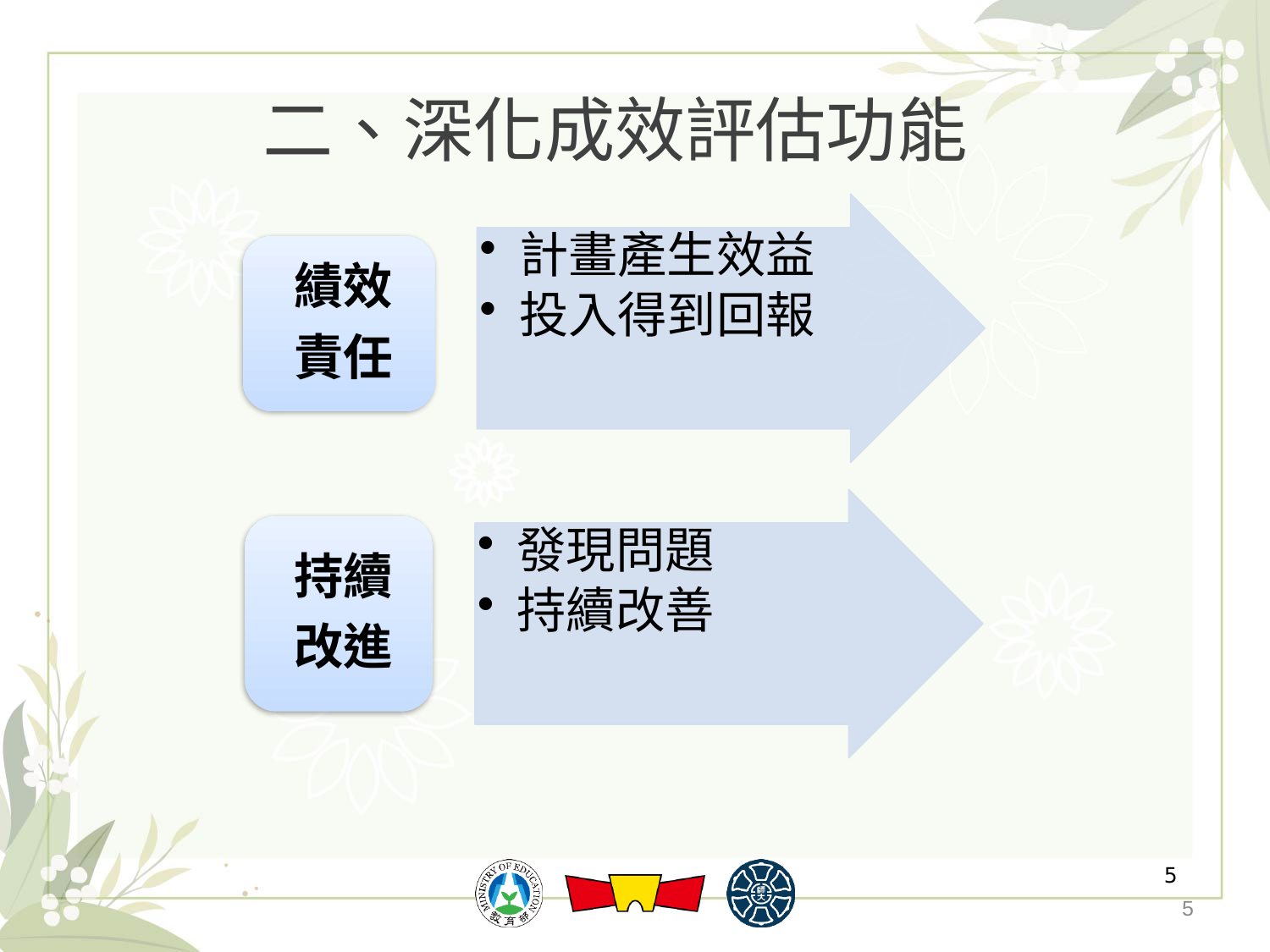

二、深化成效評估功能
計畫產生效益
投入得到回報
績效
責任
發現問題
持續改善
持續
改進
5
5